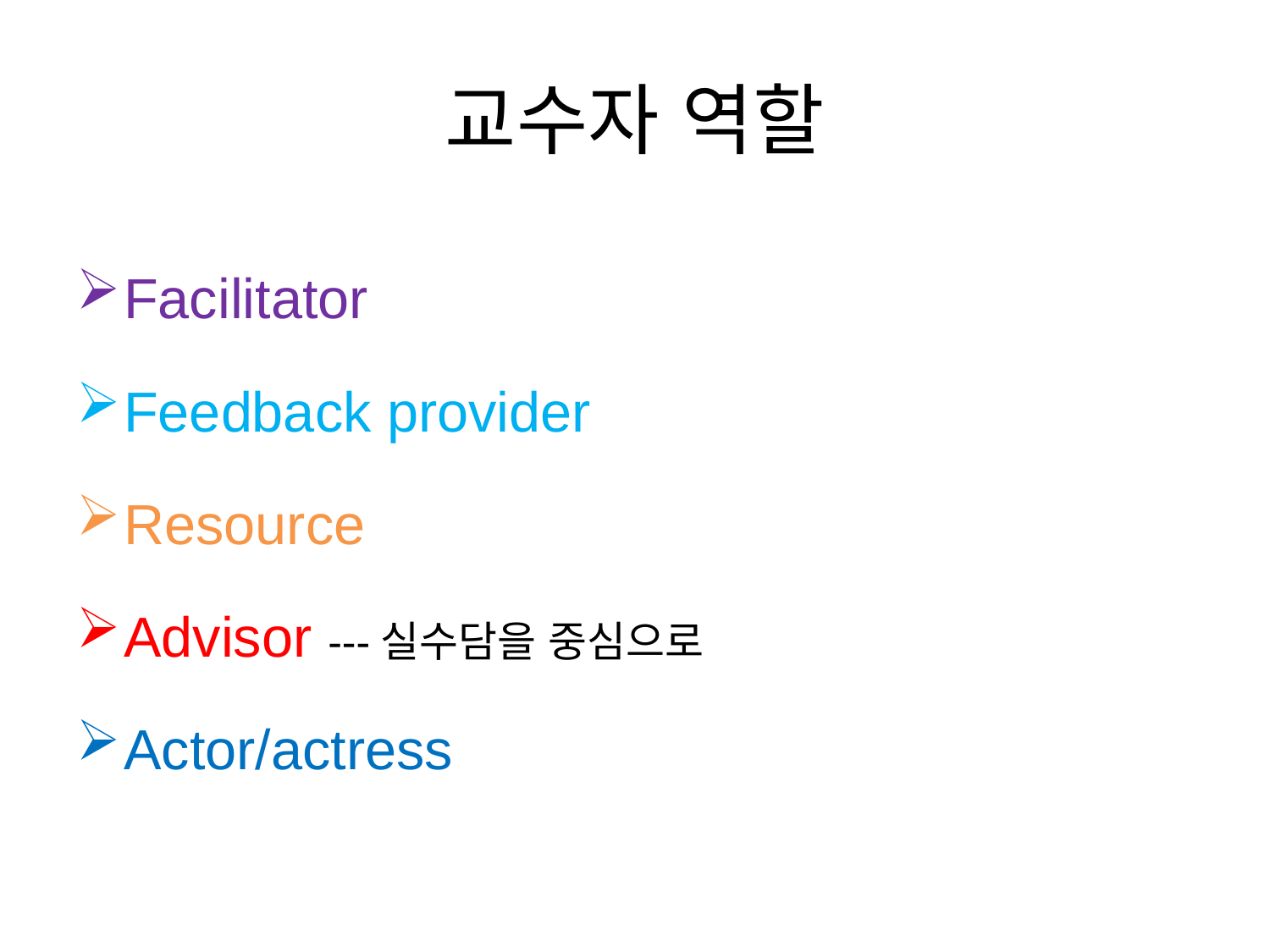

# 교수자 역할
Facilitator
Feedback provider
Resource
Advisor ---실수담을 중심으로
Actor/actress